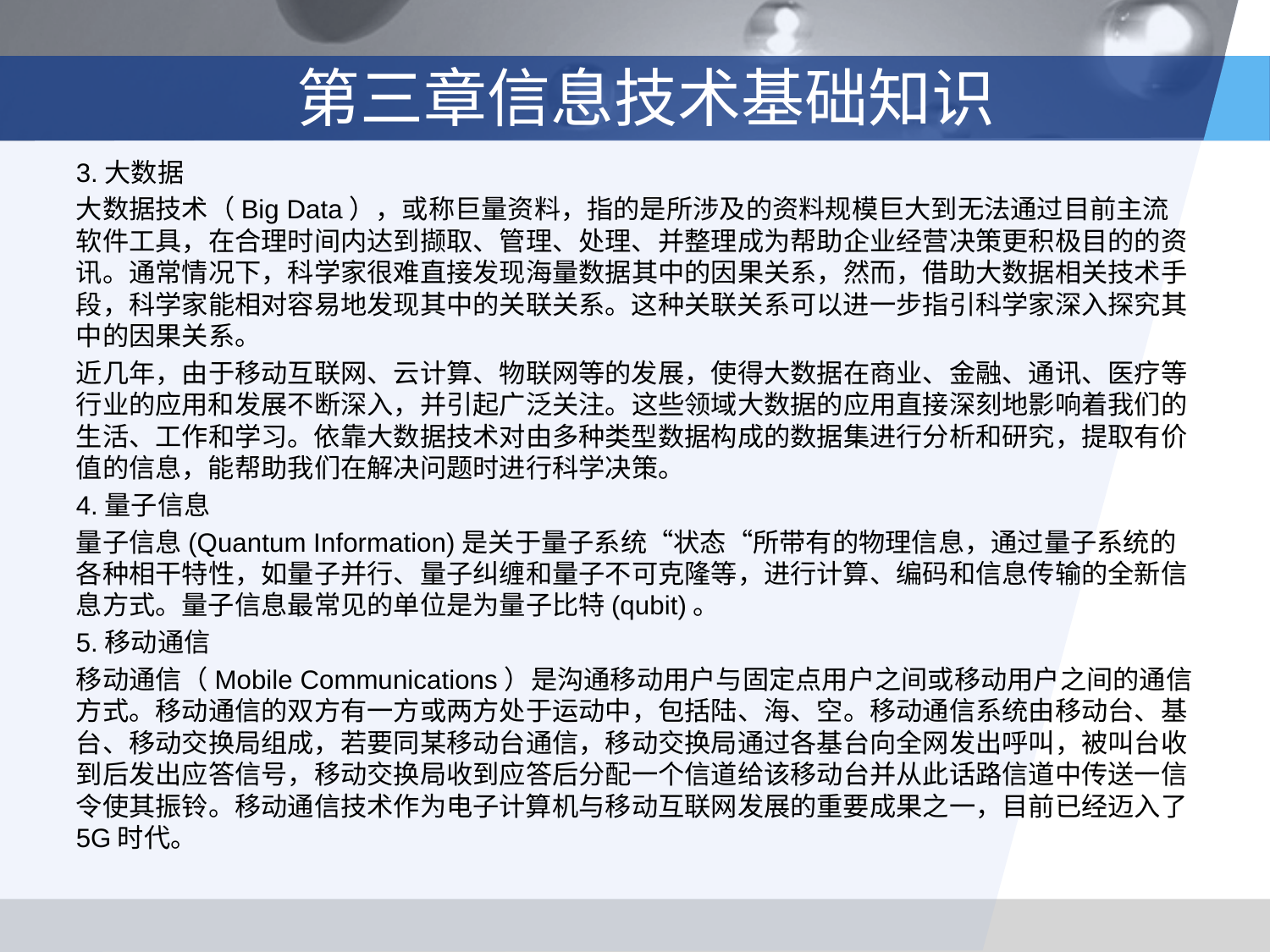

# 第三章信息技术基础知识
3.大数据
大数据技术（Big Data），或称巨量资料，指的是所涉及的资料规模巨大到无法通过目前主流软件工具，在合理时间内达到撷取、管理、处理、并整理成为帮助企业经营决策更积极目的的资讯。通常情况下，科学家很难直接发现海量数据其中的因果关系，然而，借助大数据相关技术手段，科学家能相对容易地发现其中的关联关系。这种关联关系可以进一步指引科学家深入探究其中的因果关系。
近几年，由于移动互联网、云计算、物联网等的发展，使得大数据在商业、金融、通讯、医疗等行业的应用和发展不断深入，并引起广泛关注。这些领域大数据的应用直接深刻地影响着我们的生活、工作和学习。依靠大数据技术对由多种类型数据构成的数据集进行分析和研究，提取有价值的信息，能帮助我们在解决问题时进行科学决策。
4.量子信息
量子信息(Quantum Information)是关于量子系统“状态“所带有的物理信息，通过量子系统的各种相干特性，如量子并行、量子纠缠和量子不可克隆等，进行计算、编码和信息传输的全新信息方式。量子信息最常见的单位是为量子比特(qubit)。
5.移动通信
移动通信（Mobile Communications）是沟通移动用户与固定点用户之间或移动用户之间的通信方式。移动通信的双方有一方或两方处于运动中，包括陆、海、空。移动通信系统由移动台、基台、移动交换局组成，若要同某移动台通信，移动交换局通过各基台向全网发出呼叫，被叫台收到后发出应答信号，移动交换局收到应答后分配一个信道给该移动台并从此话路信道中传送一信令使其振铃。移动通信技术作为电子计算机与移动互联网发展的重要成果之一，目前已经迈入了5G时代。